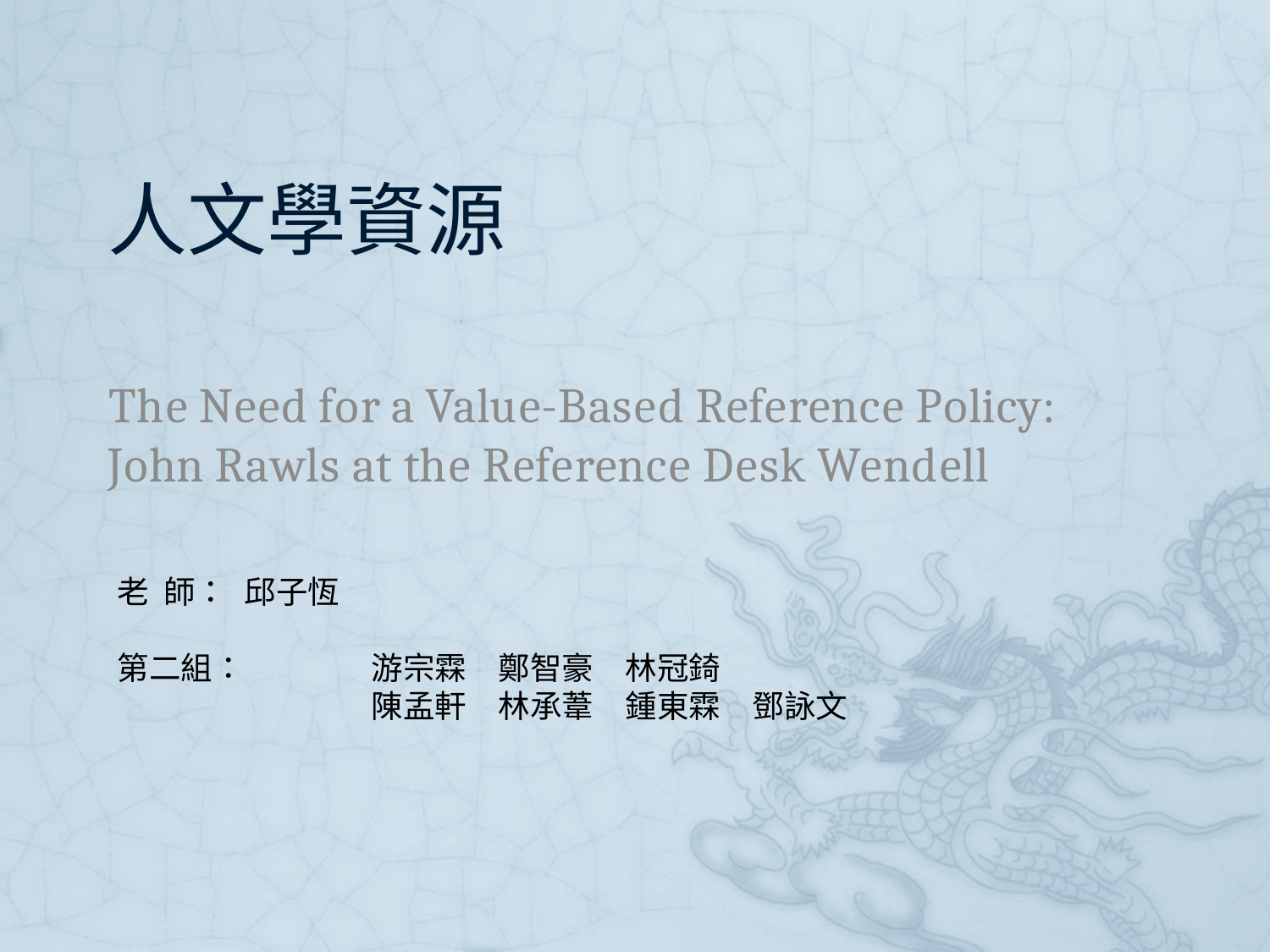

# 人文學資源
The Need for a Value-Based Reference Policy:
John Rawls at the Reference Desk Wendell
老  師：	邱子恆

第二組：	游宗霖	鄭智豪	林冠錡
		陳孟軒	林承葦	鍾東霖	鄧詠文